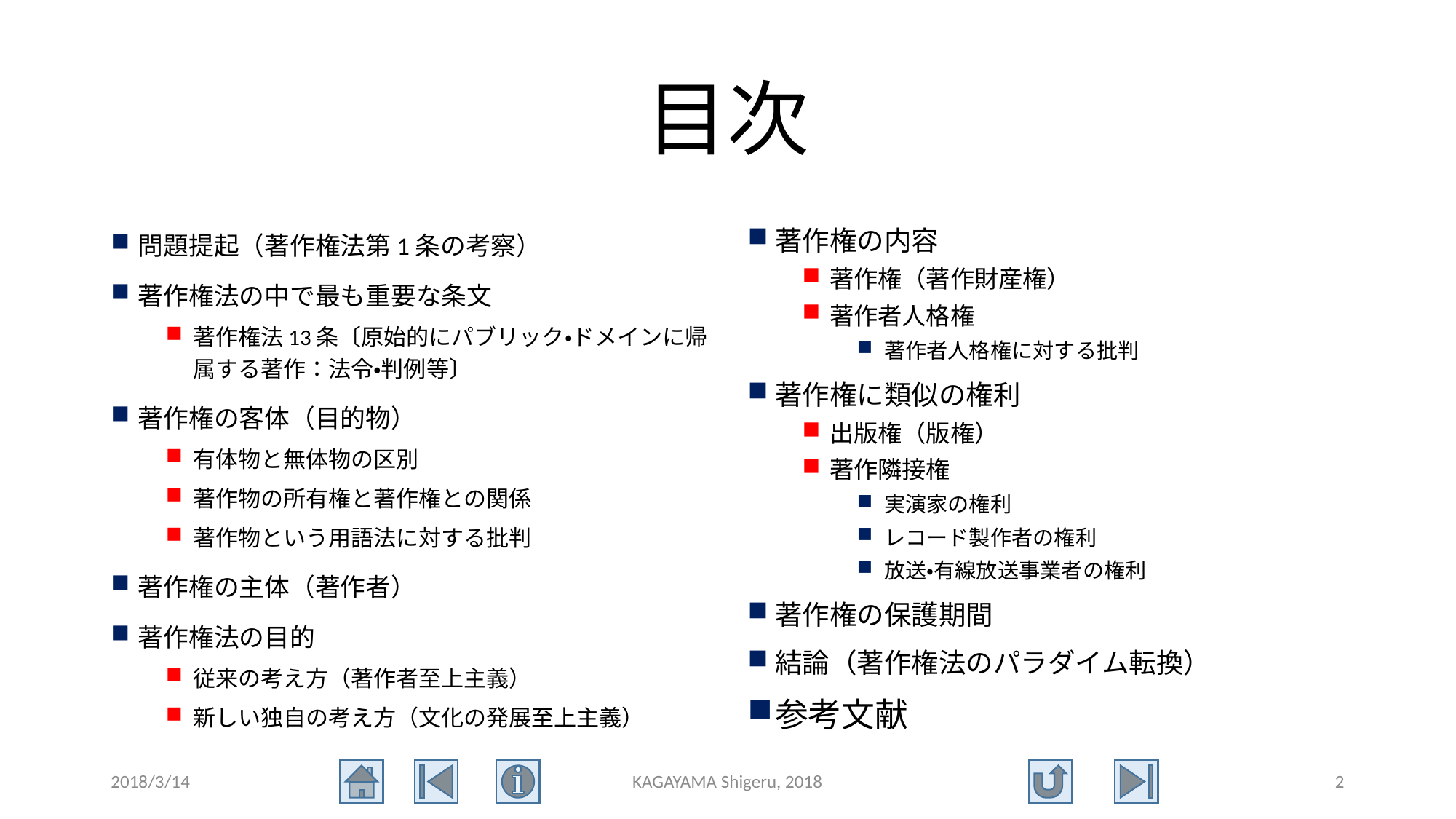

# 目次
問題提起（著作権法第1条の考察）
著作権法の中で最も重要な条文
著作権法13条〔原始的にパブリック・ドメインに帰属する著作：法令・判例等〕
著作権の客体（目的物）
有体物と無体物の区別
著作物の所有権と著作権との関係
著作物という用語法に対する批判
著作権の主体（著作者）
著作権法の目的
従来の考え方（著作者至上主義）
新しい独自の考え方（文化の発展至上主義）
著作権の内容
著作権（著作財産権）
著作者人格権
著作者人格権に対する批判
著作権に類似の権利
出版権（版権）
著作隣接権
実演家の権利
レコード製作者の権利
放送・有線放送事業者の権利
著作権の保護期間
結論（著作権法のパラダイム転換）
参考文献
2018/3/14
KAGAYAMA Shigeru, 2018
2